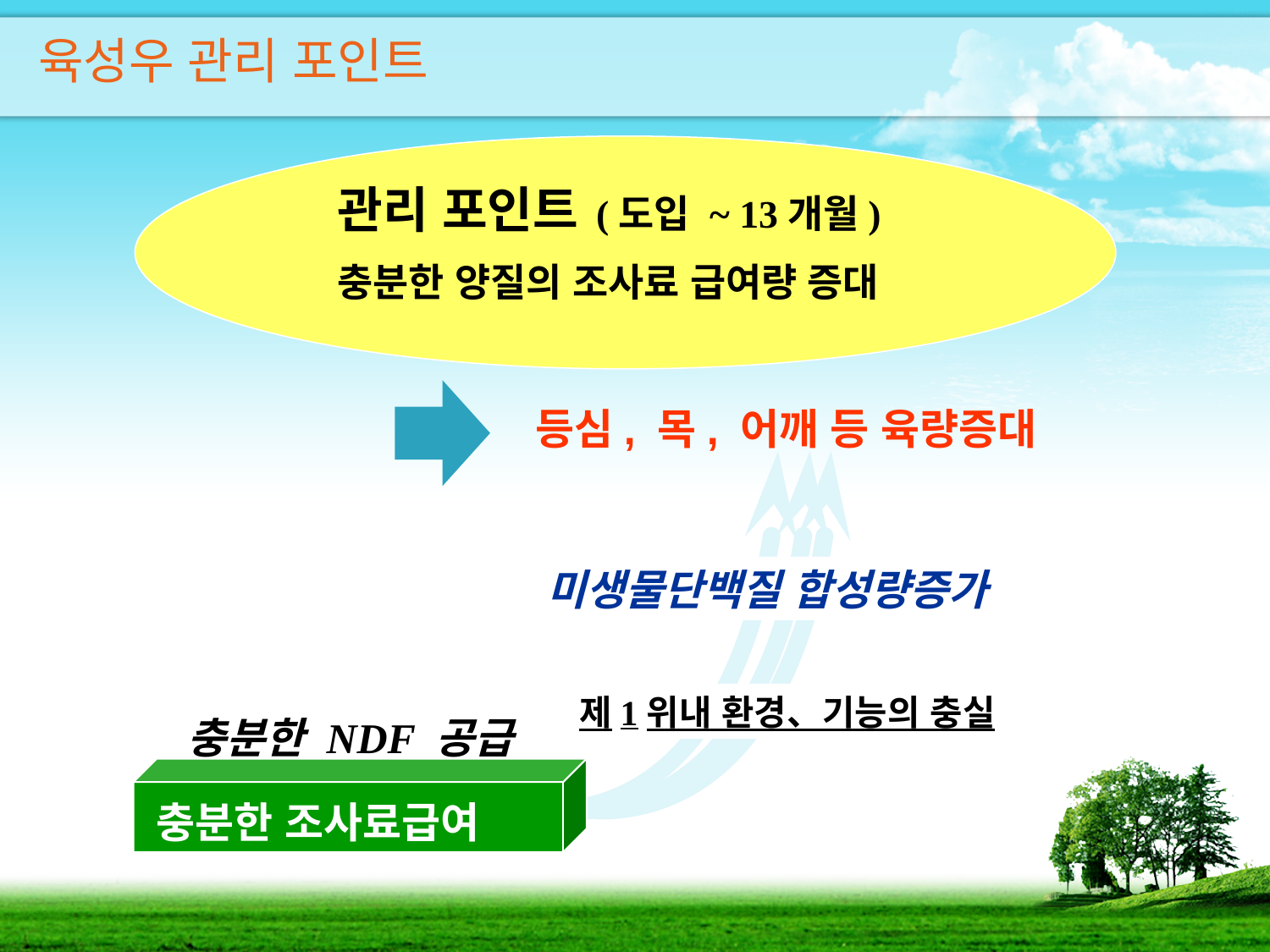

육성우 관리 포인트

관리 포인트 (도입 ~ 13개월)
충분한 양질의 조사료 급여량 증대

등심, 목, 어깨 등 육량증대

미생물단백질 합성량증가
제1위내 환경、기능의 충실
충분한 NDF 공급

충분한 조사료급여